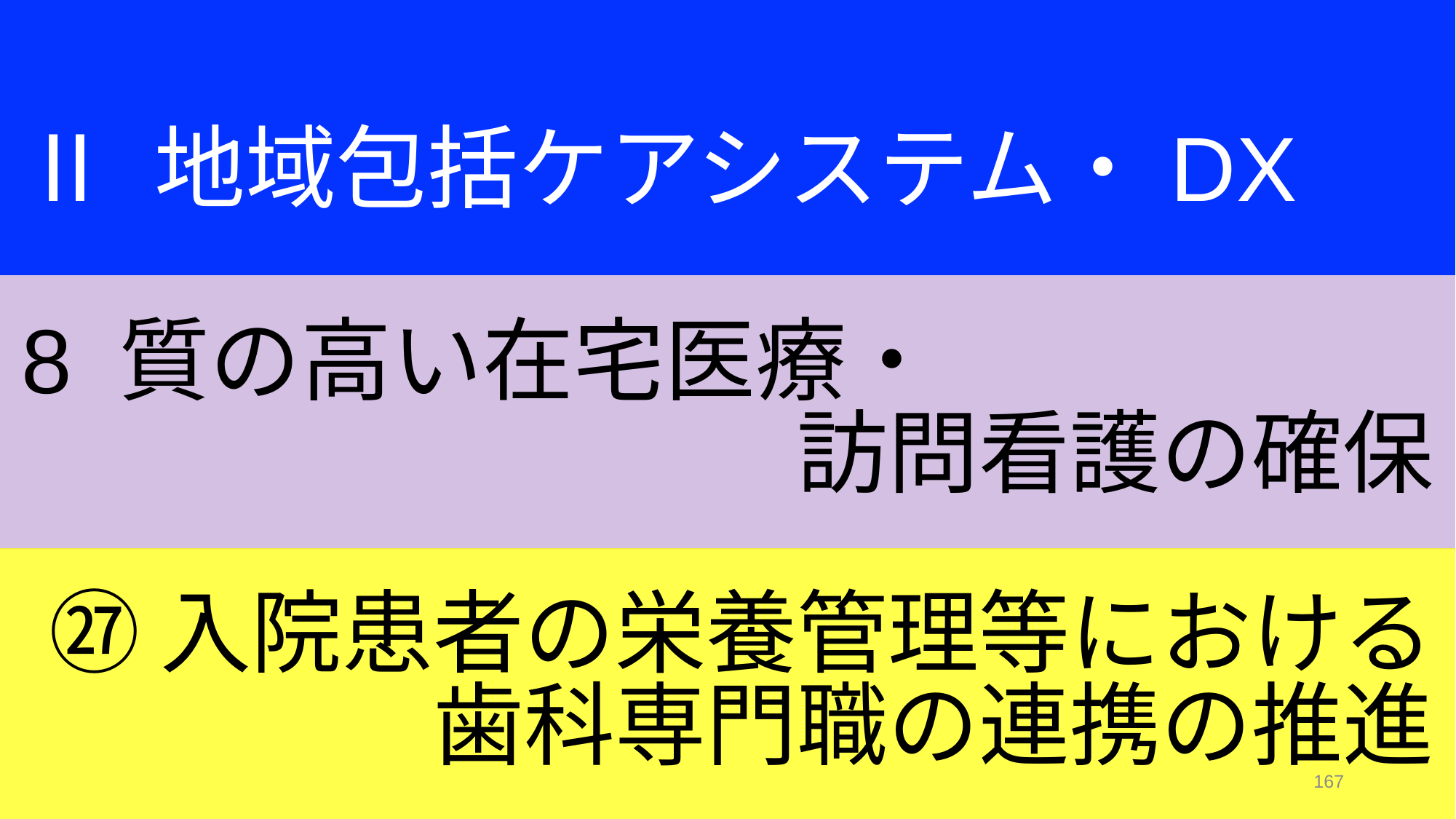

Ⅱ 地域包括ケアシステム・DX
8 質の高い在宅医療・
訪問看護の確保
㉗ 入院患者の栄養管理等における歯科専門職の連携の推進
167